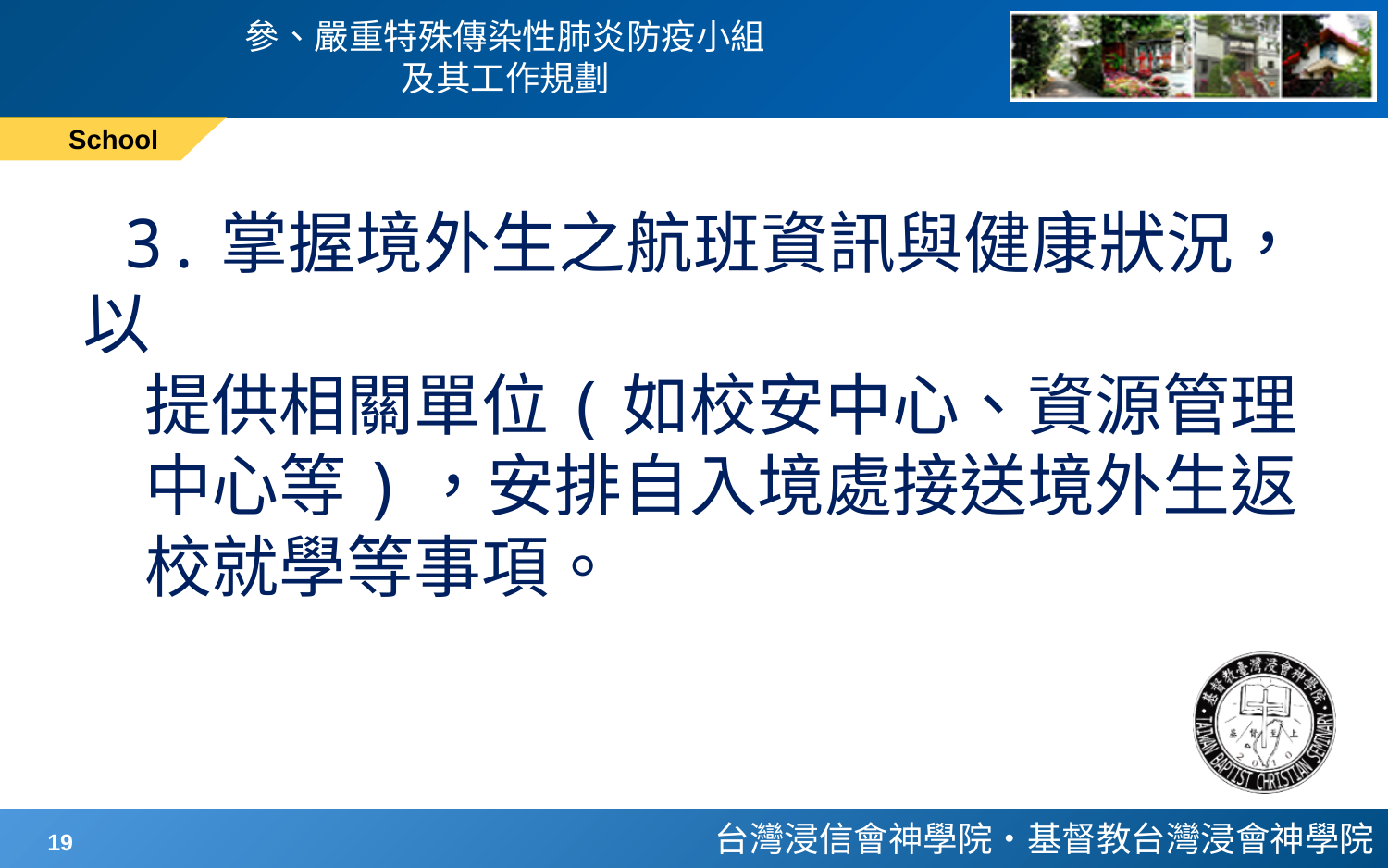

# 參、嚴重特殊傳染性肺炎防疫小組 及其工作規劃
School
 3.掌握境外生之航班資訊與健康狀況，以
   提供相關單位(如校安中心、資源管理
   中心等)，安排自入境處接送境外生返
   校就學等事項。